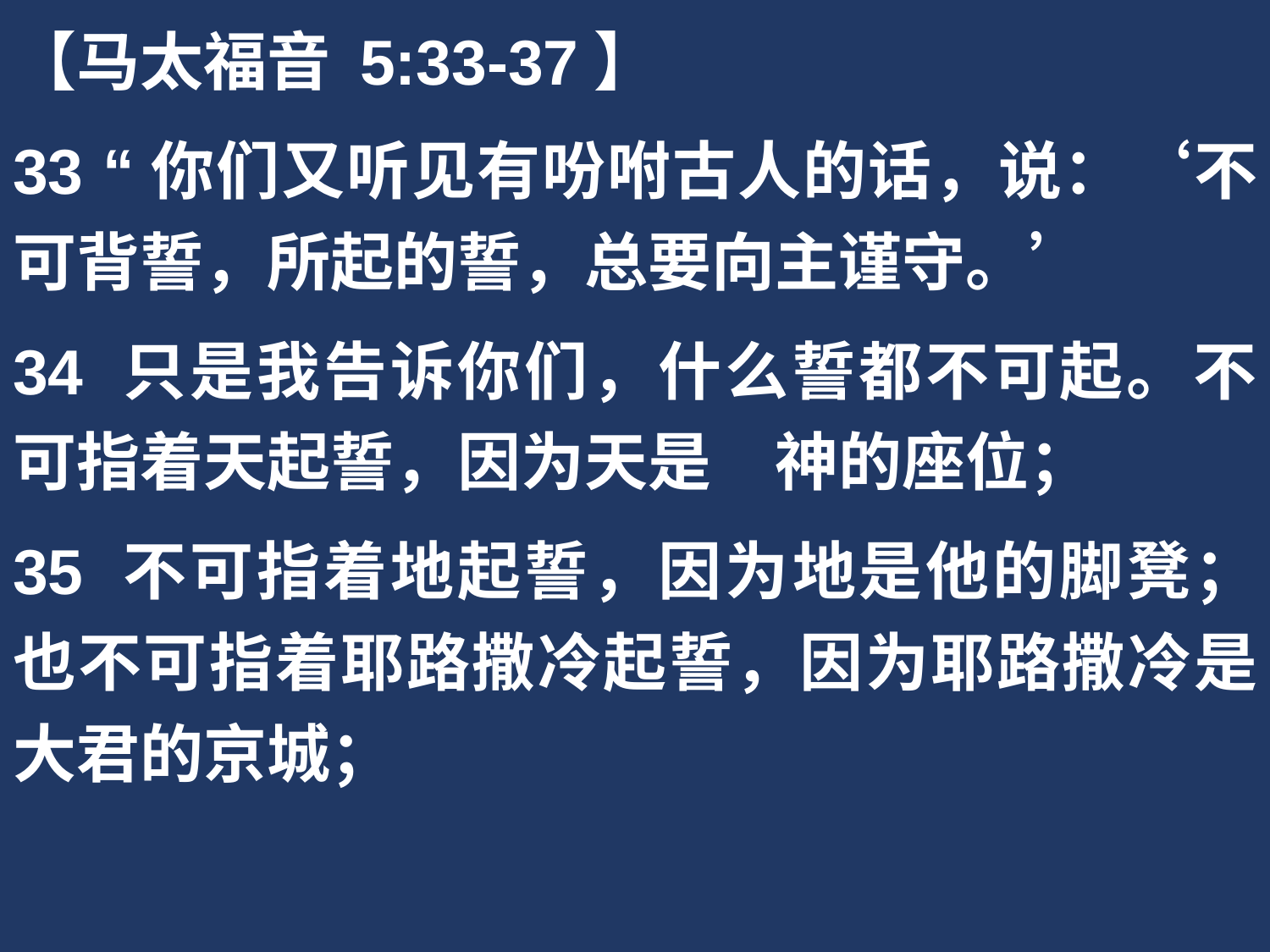

【马太福音 5:33-37】
33 “你们又听见有吩咐古人的话，说：‘不可背誓，所起的誓，总要向主谨守。’
34 只是我告诉你们，什么誓都不可起。不可指着天起誓，因为天是　神的座位；
35 不可指着地起誓，因为地是他的脚凳；也不可指着耶路撒冷起誓，因为耶路撒冷是大君的京城；